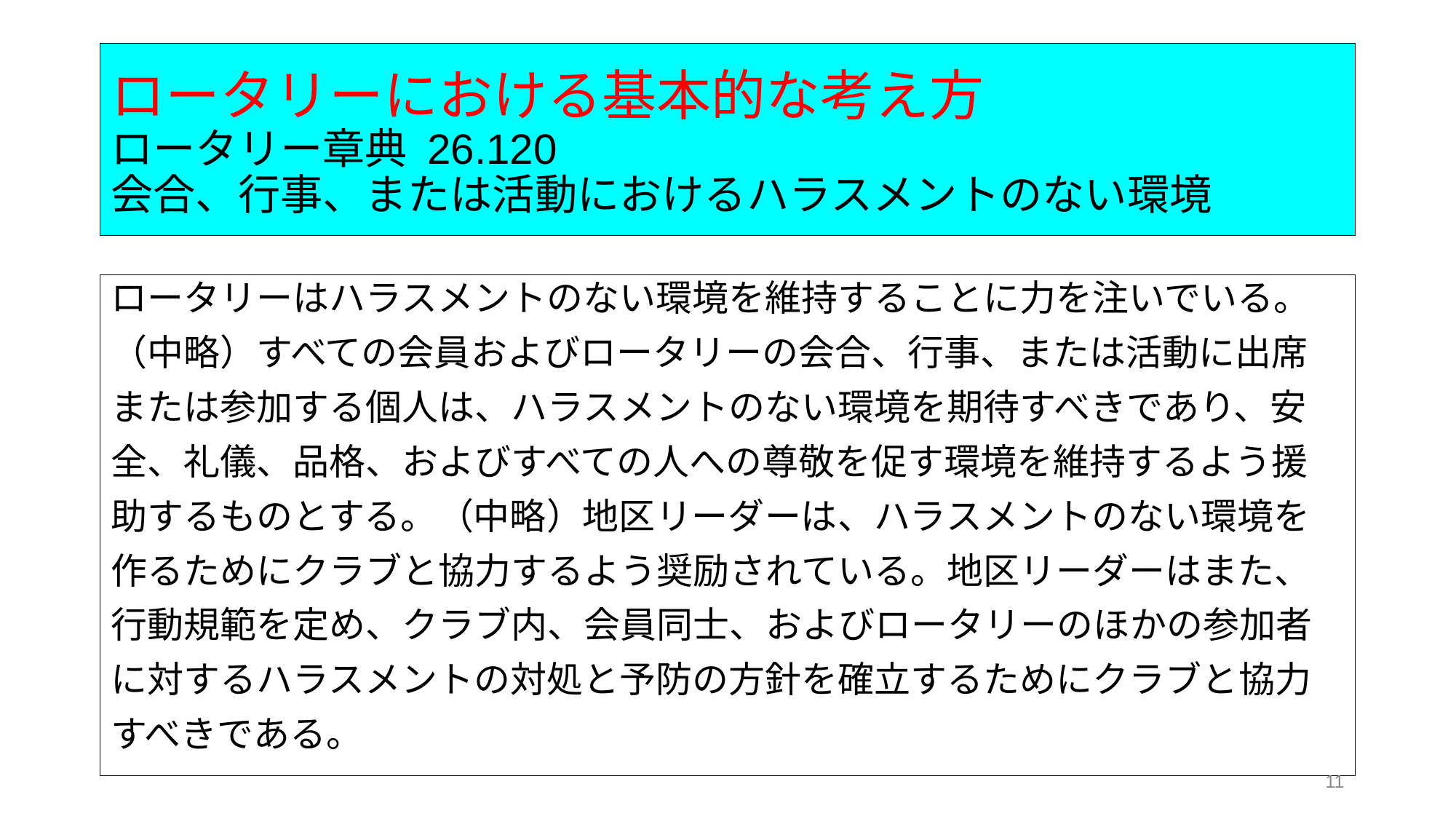

# ロータリーにおける基本的な考え方 ロータリー章典 26.120 会合、行事、または活動におけるハラスメントのない環境
ロータリーはハラスメントのない環境を維持することに力を注いでいる。
（中略）すべての会員およびロータリーの会合、行事、または活動に出席
または参加する個人は、ハラスメントのない環境を期待すべきであり、安
全、礼儀、品格、およびすべての人への尊敬を促す環境を維持するよう援
助するものとする。（中略）地区リーダーは、ハラスメントのない環境を
作るためにクラブと協力するよう奨励されている。地区リーダーはまた、
行動規範を定め、クラブ内、会員同士、およびロータリーのほかの参加者
に対するハラスメントの対処と予防の方針を確立するためにクラブと協力
すべきである。
11